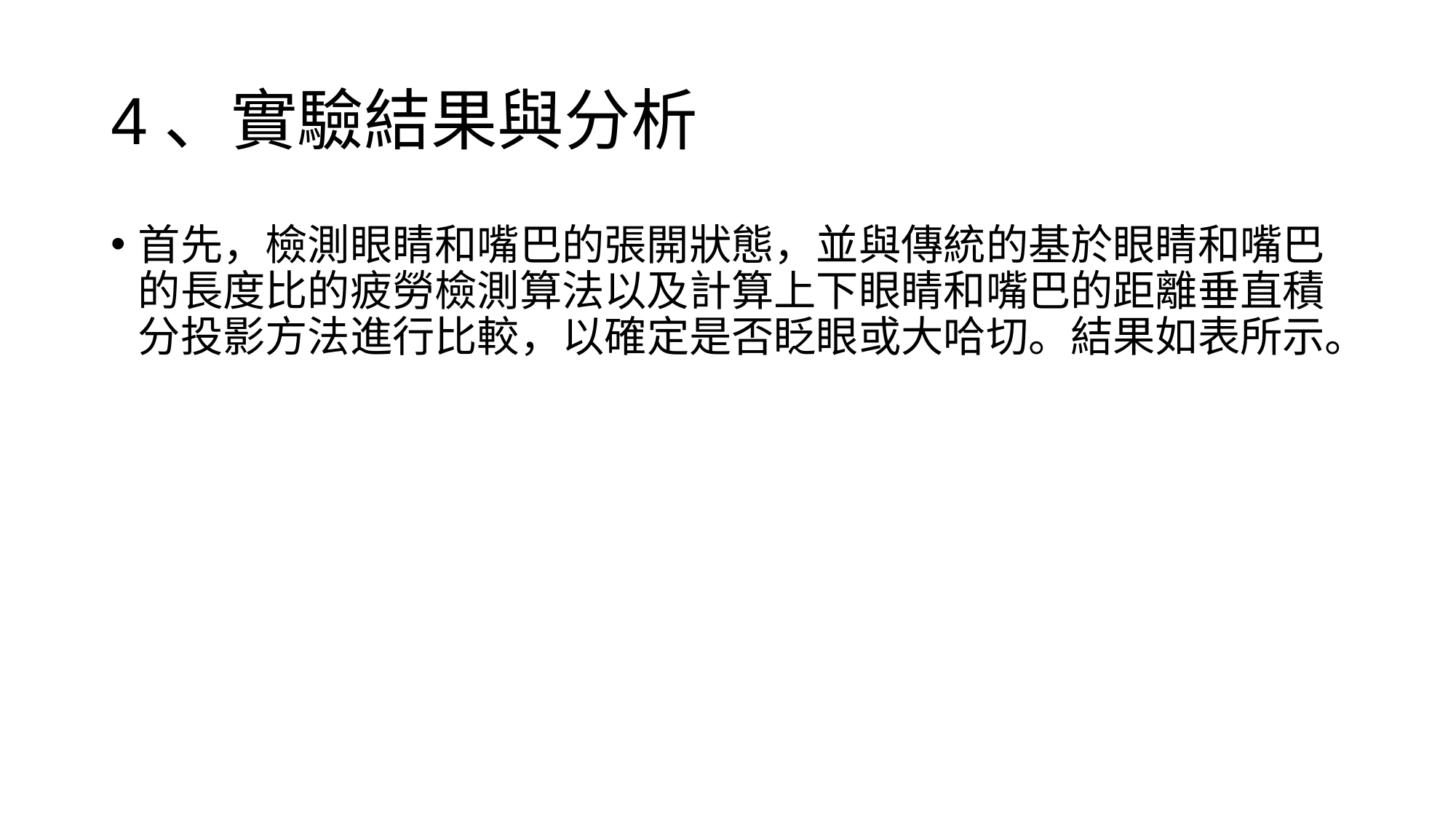

# 4、實驗結果與分析
首先，檢測眼睛和嘴巴的張開狀態，並與傳統的基於眼睛和嘴巴的長度比的疲勞檢測算法以及計算上下眼睛和嘴巴的距離垂直積分投影方法進行比較，以確定是否眨眼或大哈切。結果如表所示。